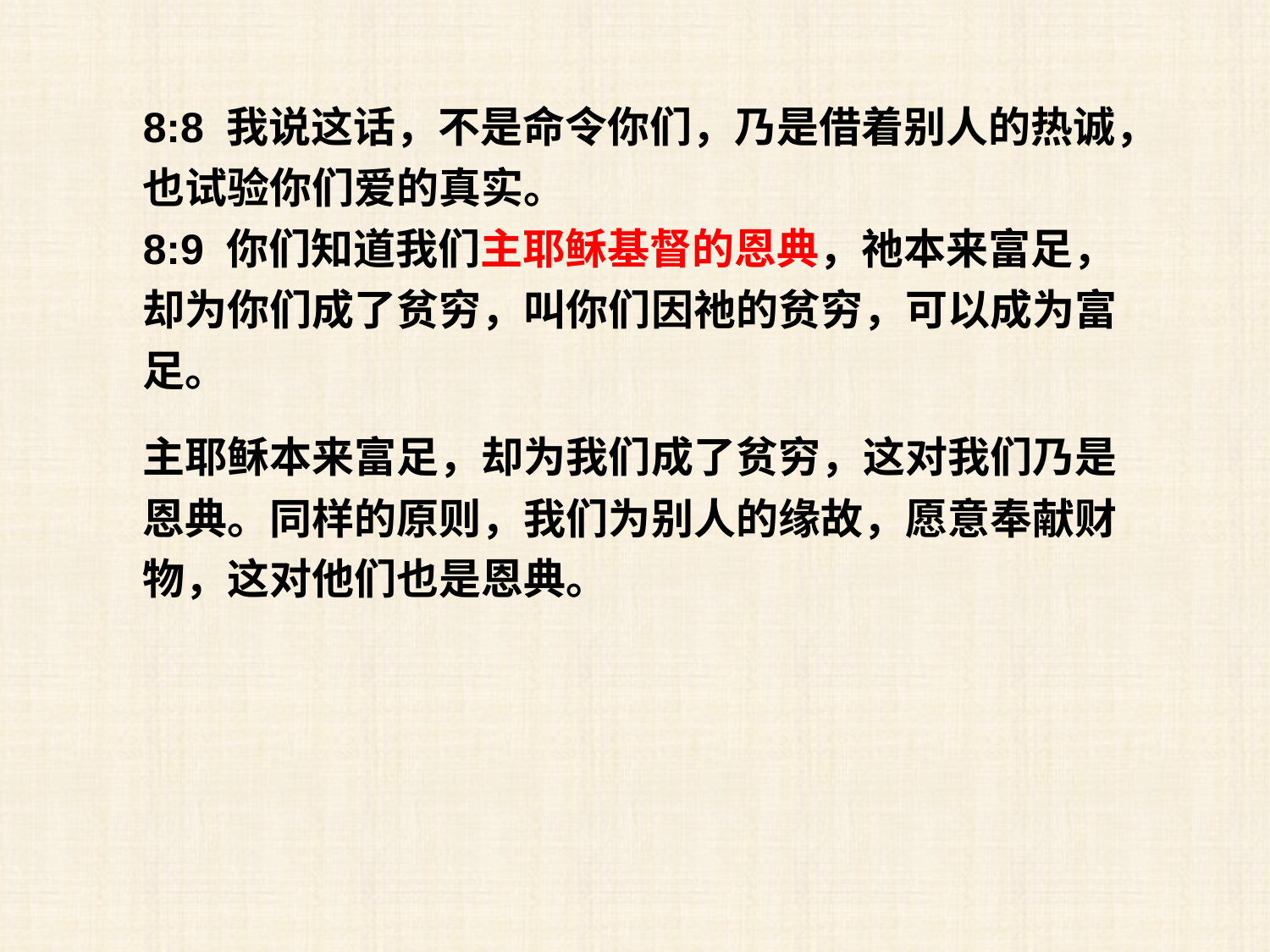

8:8 我说这话，不是命令你们，乃是借着别人的热诚，也试验你们爱的真实。
8:9 你们知道我们主耶稣基督的恩典，祂本来富足，却为你们成了贫穷，叫你们因祂的贫穷，可以成为富足。
主耶稣本来富足，却为我们成了贫穷，这对我们乃是恩典。同样的原则，我们为别人的缘故，愿意奉献财物，这对他们也是恩典。